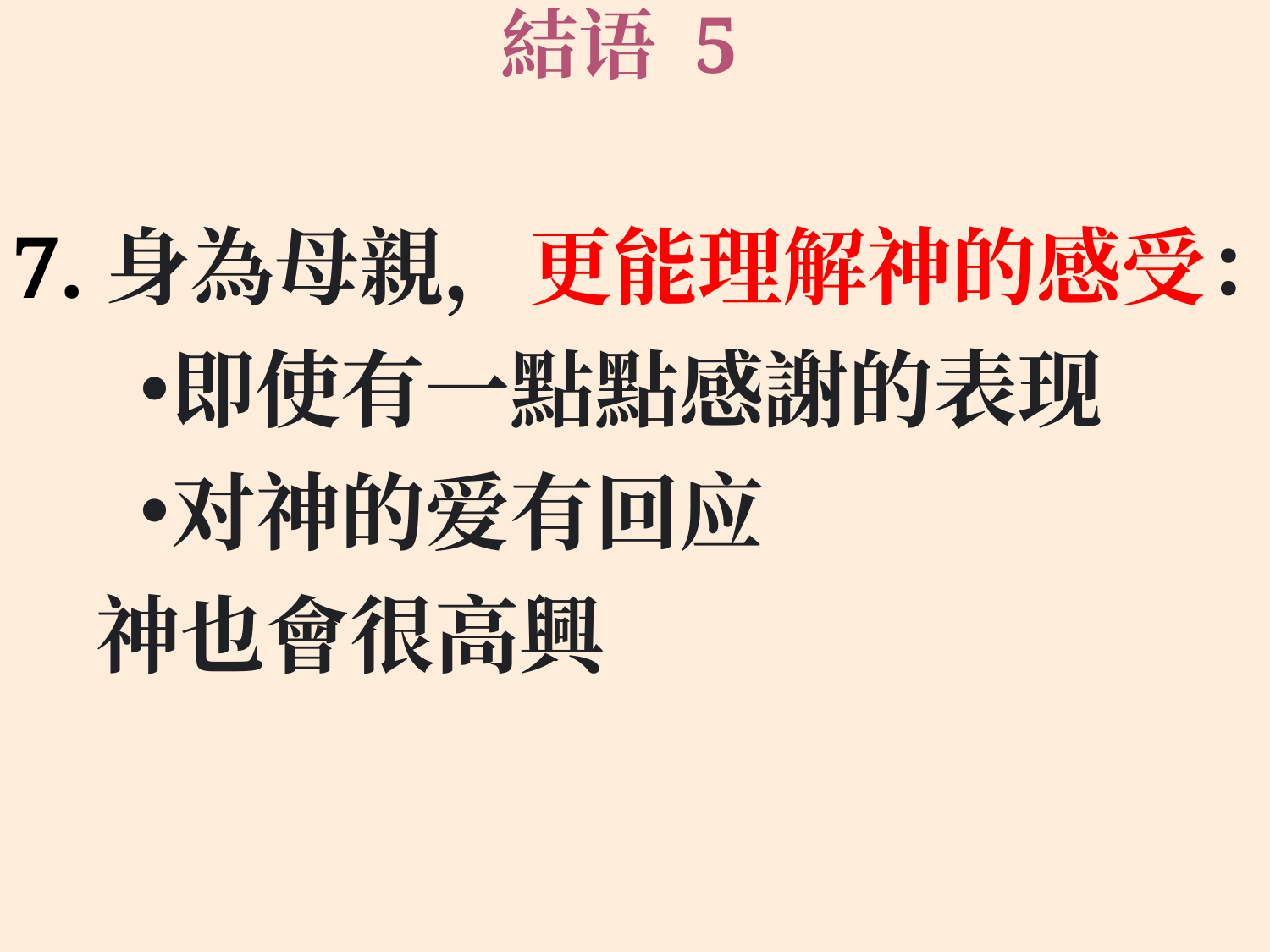

# 結语 5

7.身為母親，更能理解神的感受：
即使有一點點感謝的表现
对神的爱有回应
   神也會很高興